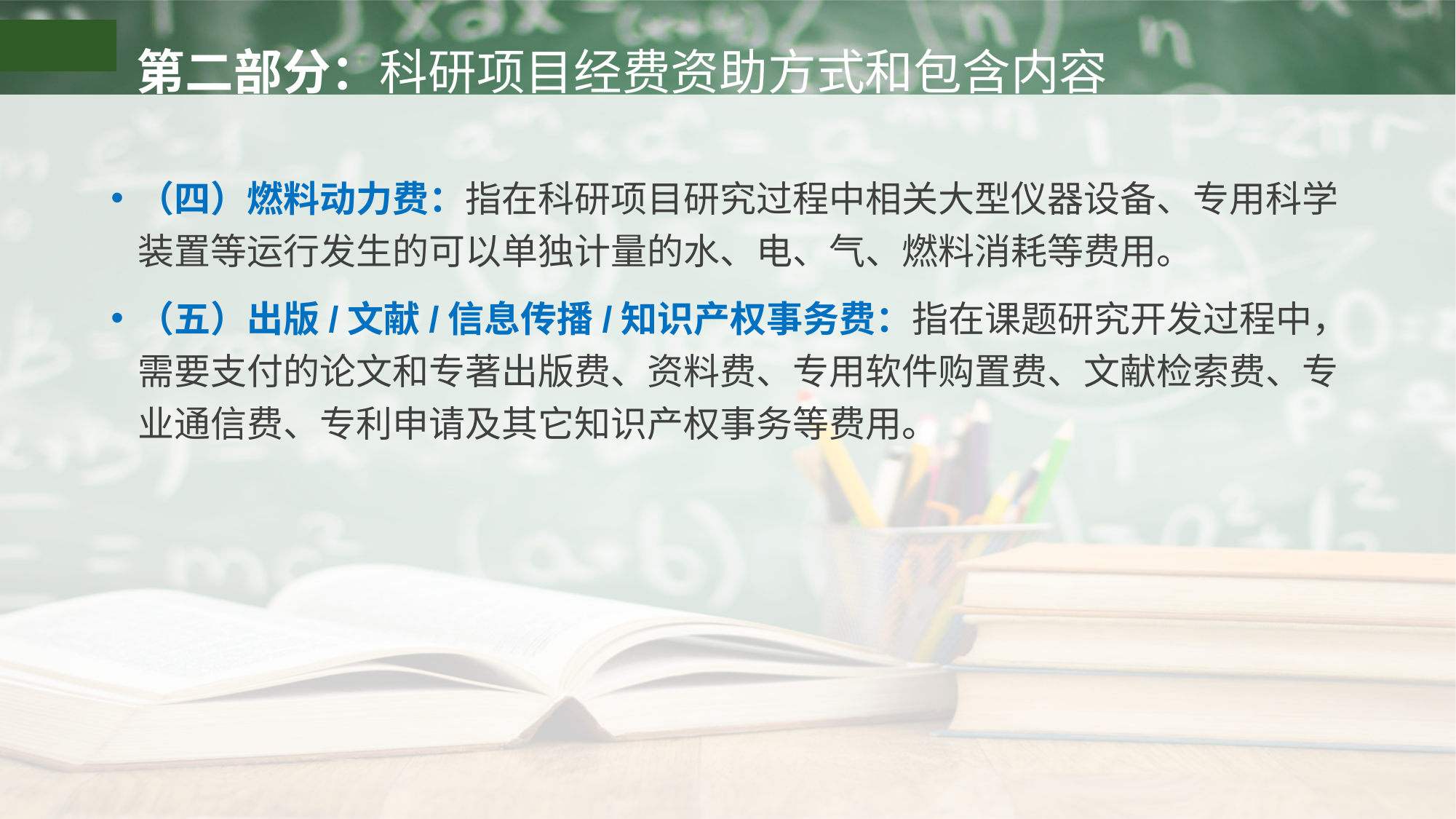

# 第二部分：科研项目经费资助方式和包含内容
（四）燃料动力费：指在科研项目研究过程中相关大型仪器设备、专用科学装置等运行发生的可以单独计量的水、电、气、燃料消耗等费用。
（五）出版/文献/信息传播/知识产权事务费：指在课题研究开发过程中，需要支付的论文和专著出版费、资料费、专用软件购置费、文献检索费、专业通信费、专利申请及其它知识产权事务等费用。